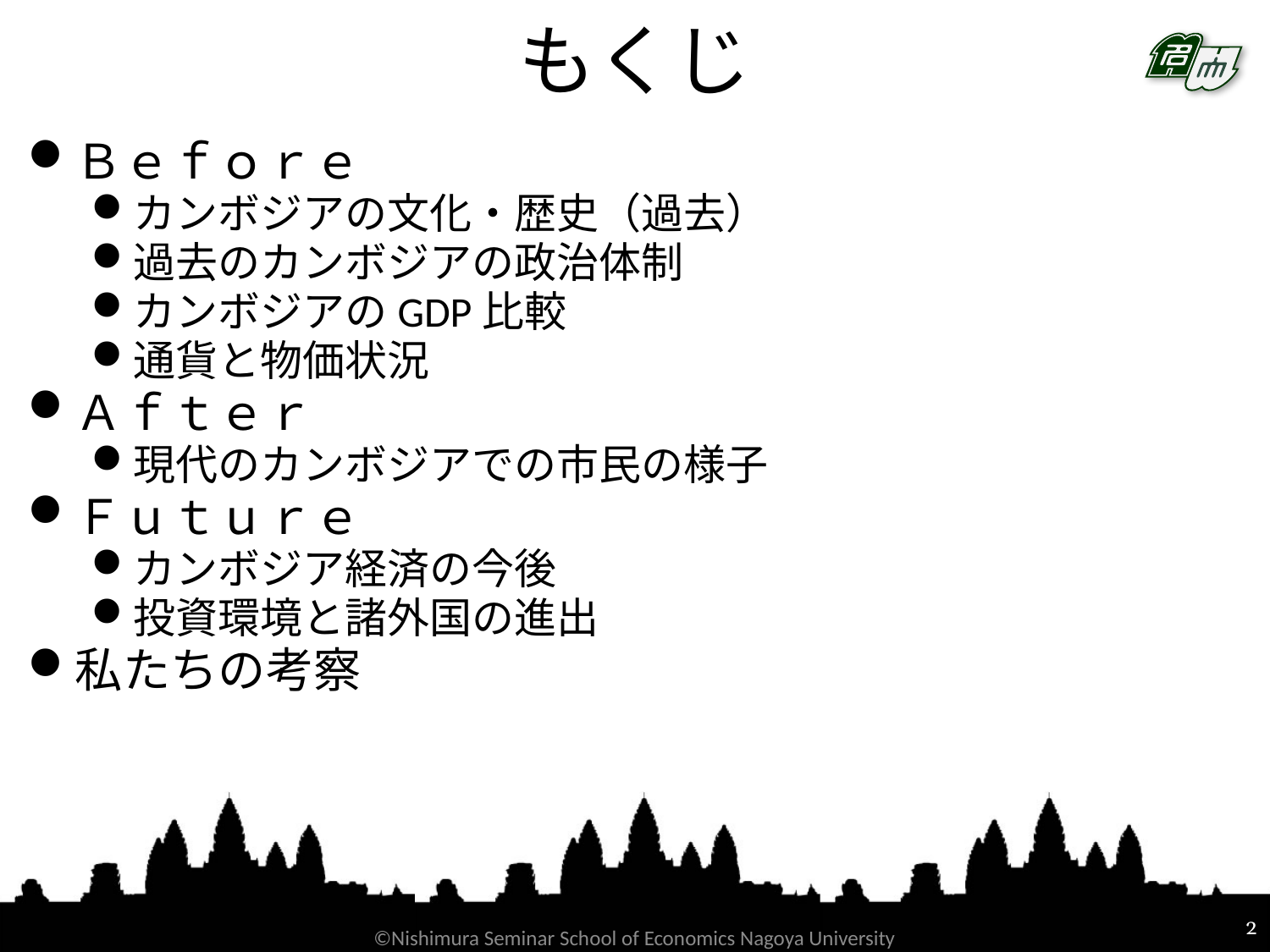

# もくじ
Ｂｅｆｏｒｅ
カンボジアの文化・歴史（過去）
過去のカンボジアの政治体制
カンボジアのGDP比較
通貨と物価状況
Ａｆｔｅｒ
現代のカンボジアでの市民の様子
Ｆｕｔｕｒｅ
カンボジア経済の今後
投資環境と諸外国の進出
私たちの考察
2
©Nishimura Seminar School of Economics Nagoya University